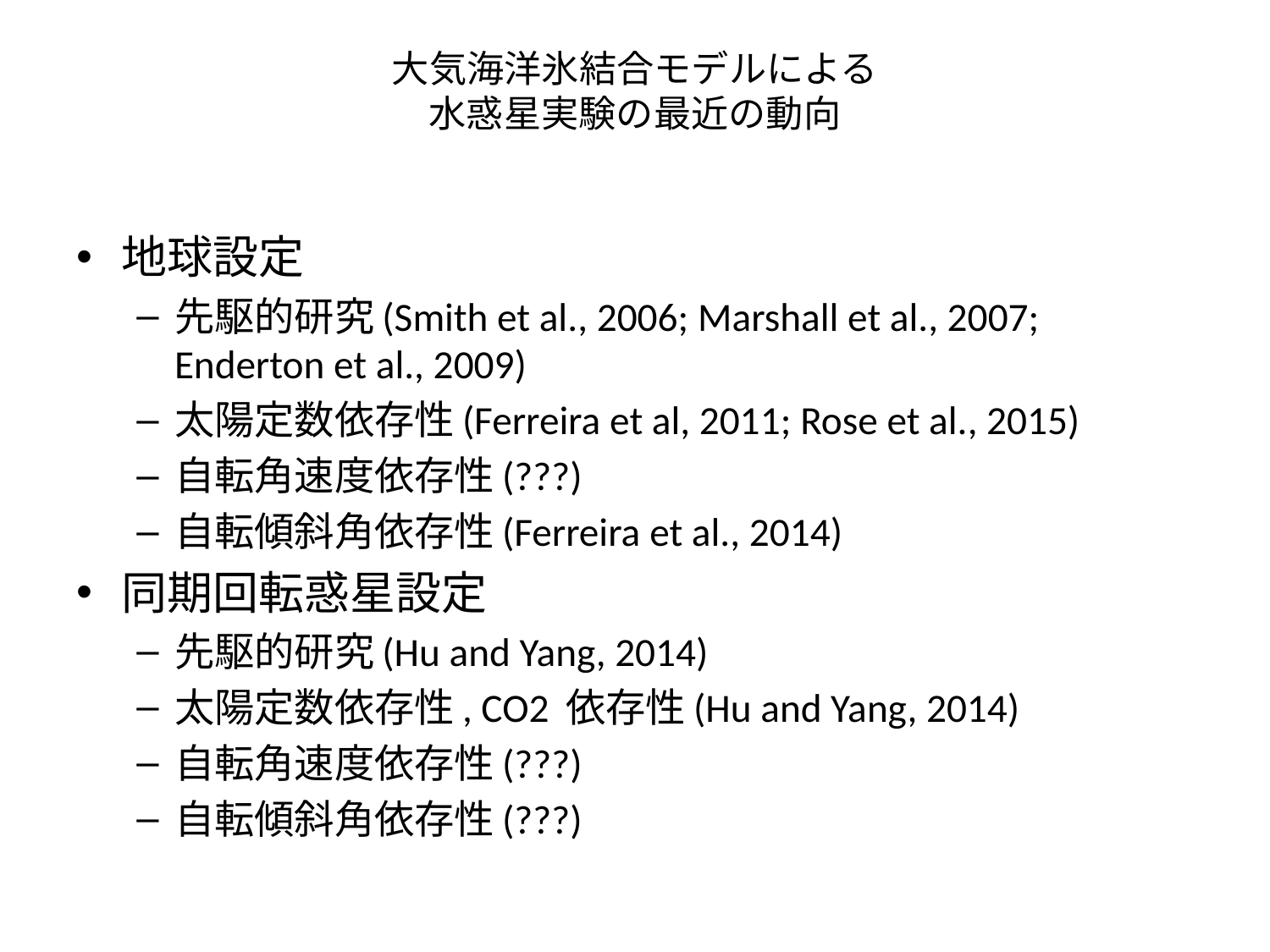

# 大気海洋氷結合モデルによる 水惑星実験の最近の動向
地球設定
先駆的研究(Smith et al., 2006; Marshall et al., 2007; Enderton et al., 2009)
太陽定数依存性(Ferreira et al, 2011; Rose et al., 2015)
自転角速度依存性(???)
自転傾斜角依存性(Ferreira et al., 2014)
同期回転惑星設定
先駆的研究(Hu and Yang, 2014)
太陽定数依存性, CO2 依存性(Hu and Yang, 2014)
自転角速度依存性(???)
自転傾斜角依存性(???)